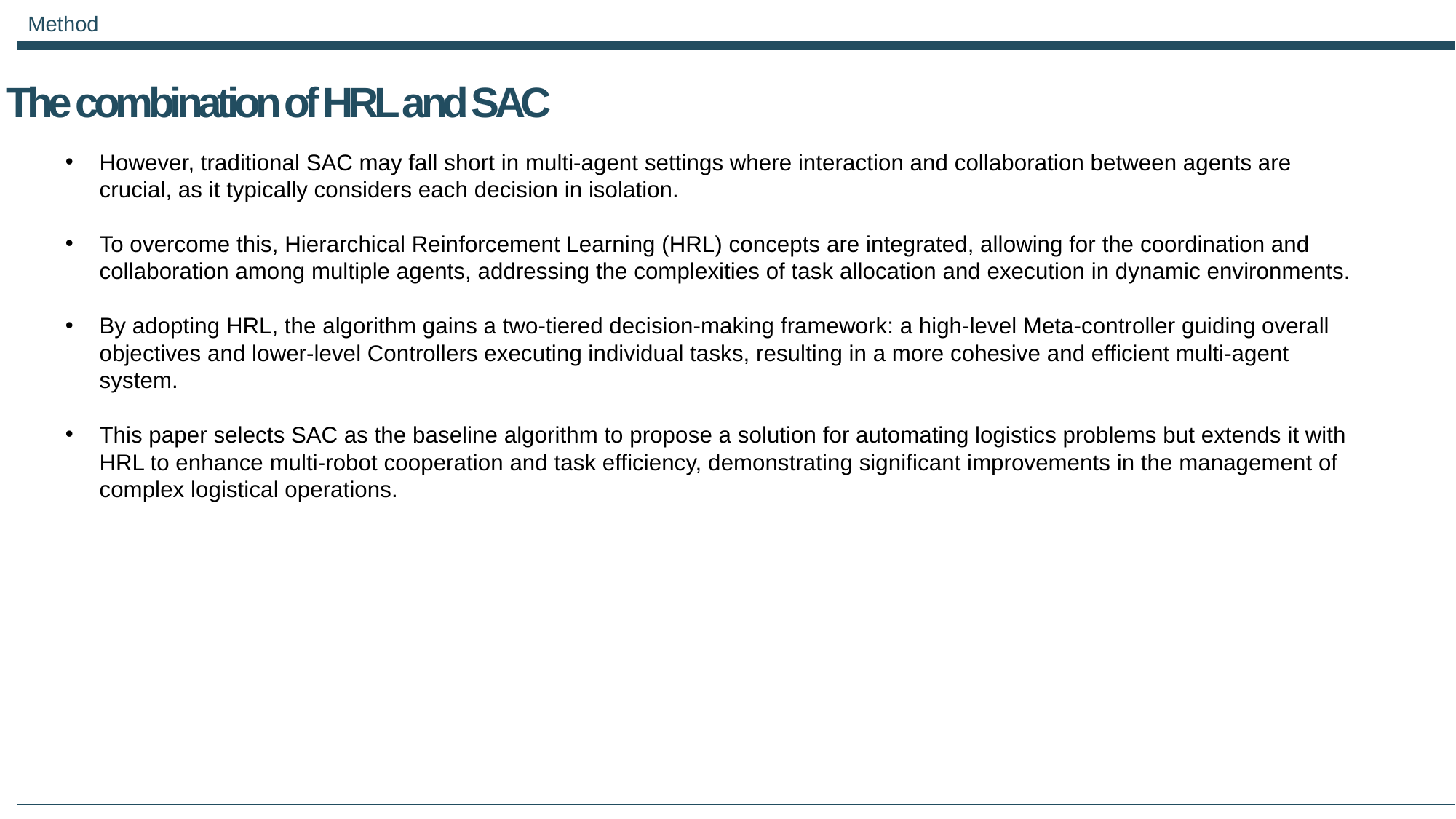

Method
The combination of HRL and SAC
However, traditional SAC may fall short in multi-agent settings where interaction and collaboration between agents are crucial, as it typically considers each decision in isolation.

To overcome this, Hierarchical Reinforcement Learning (HRL) concepts are integrated, allowing for the coordination and collaboration among multiple agents, addressing the complexities of task allocation and execution in dynamic environments.

By adopting HRL, the algorithm gains a two-tiered decision-making framework: a high-level Meta-controller guiding overall objectives and lower-level Controllers executing individual tasks, resulting in a more cohesive and efficient multi-agent system.

This paper selects SAC as the baseline algorithm to propose a solution for automating logistics problems but extends it with HRL to enhance multi-robot cooperation and task efficiency, demonstrating significant improvements in the management of complex logistical operations.
이미지
이미지
이미지

8